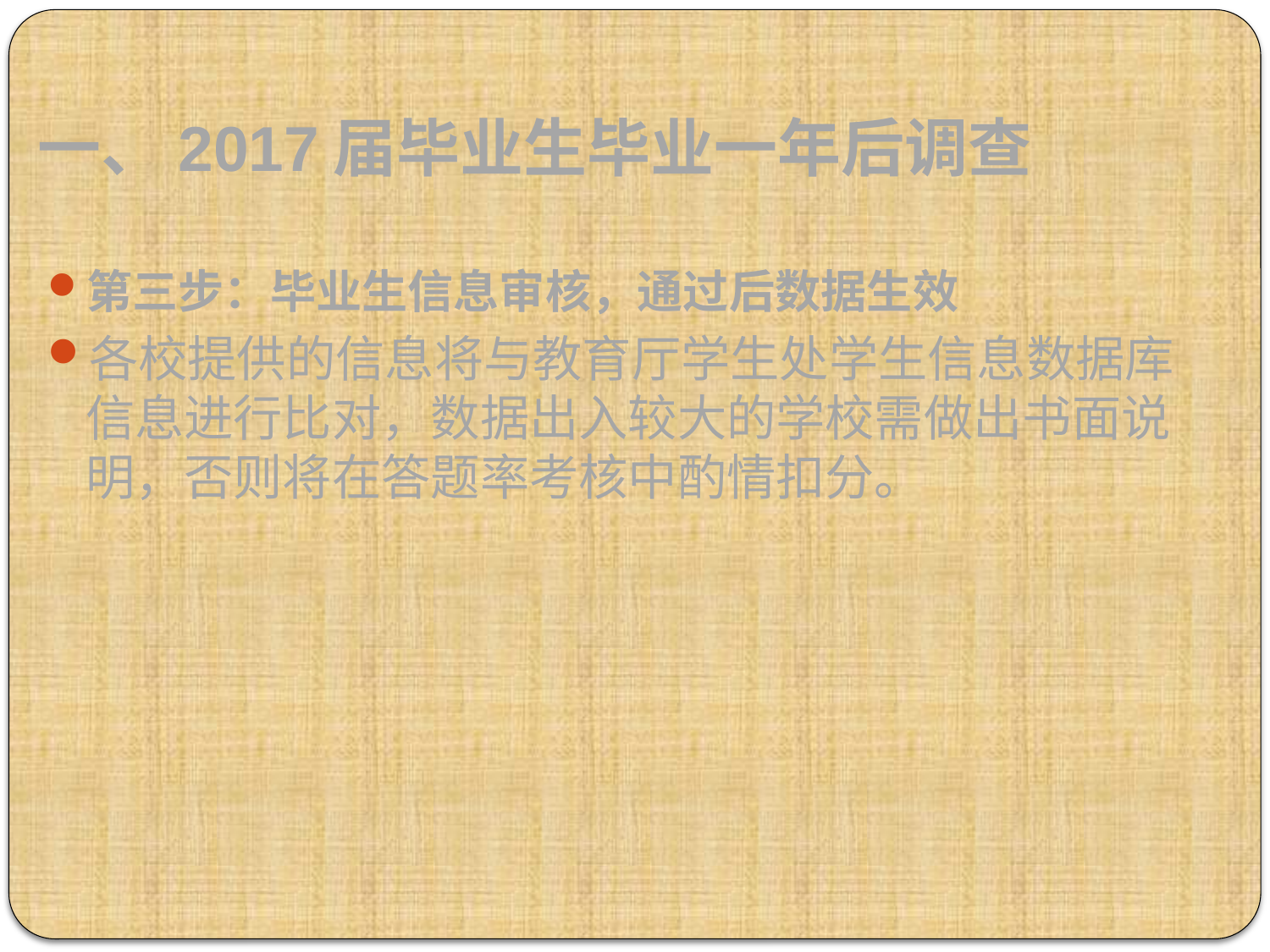

# 一、2017届毕业生毕业一年后调查
第三步：毕业生信息审核，通过后数据生效
各校提供的信息将与教育厅学生处学生信息数据库信息进行比对，数据出入较大的学校需做出书面说明，否则将在答题率考核中酌情扣分。